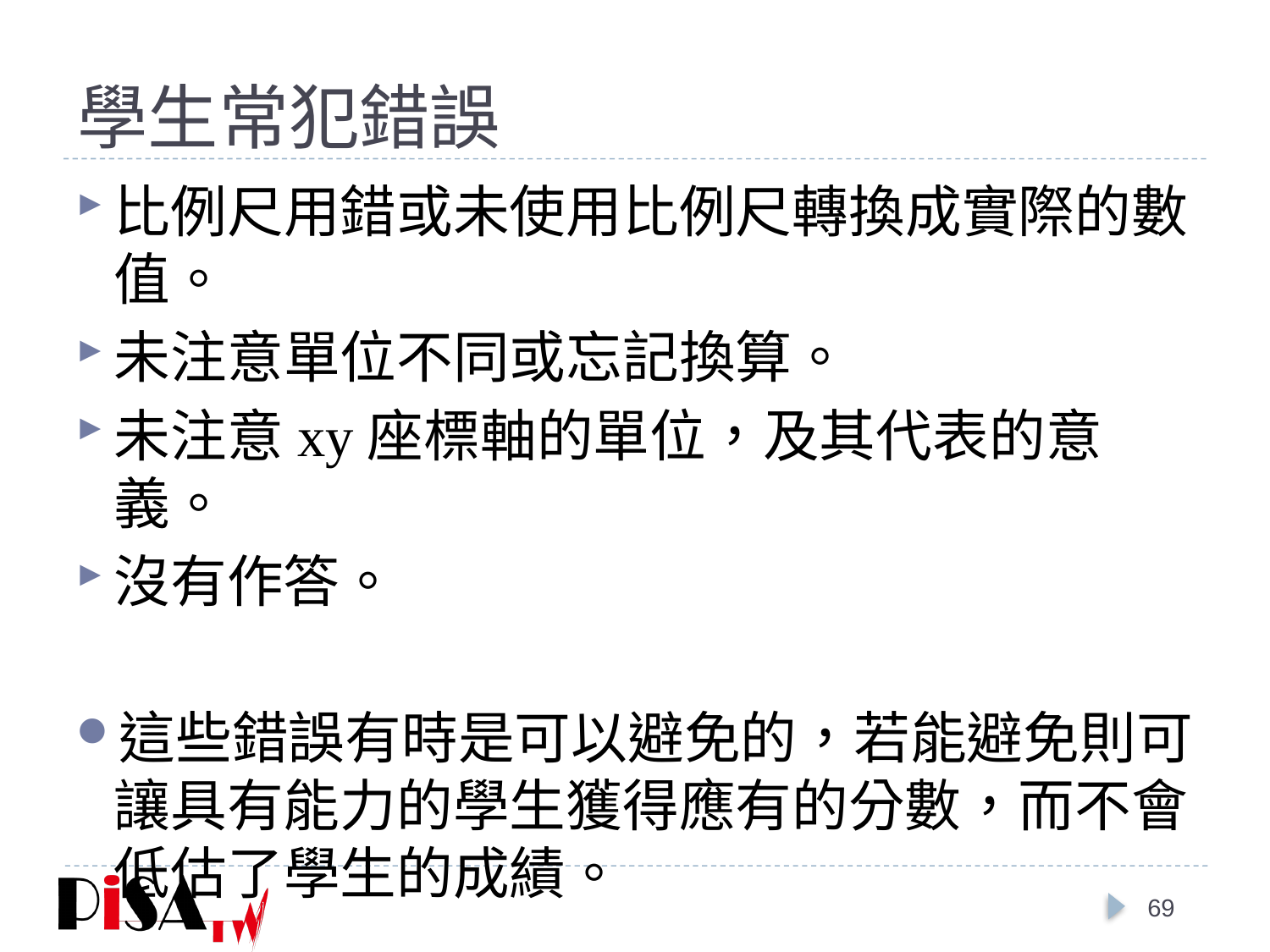

# 學生常犯錯誤
比例尺用錯或未使用比例尺轉換成實際的數值。
未注意單位不同或忘記換算。
未注意xy座標軸的單位，及其代表的意義。
沒有作答。

這些錯誤有時是可以避免的，若能避免則可讓具有能力的學生獲得應有的分數，而不會低估了學生的成績。

69